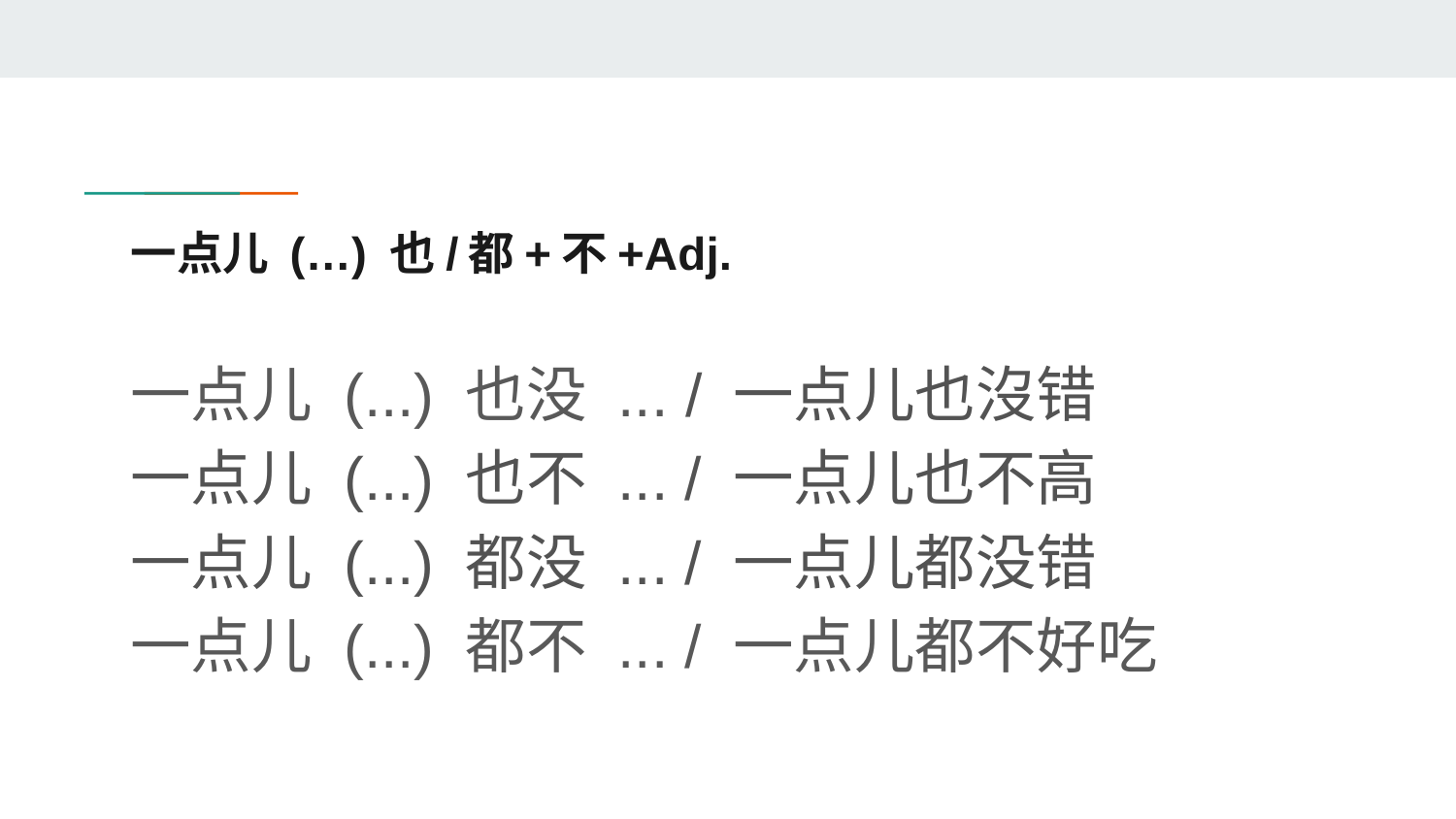

# 一点儿 (…) 也/都+不+Adj.

一点儿 (...) 也没 ... / 一点儿也沒错
一点儿 (...) 也不 ... / 一点儿也不高
一点儿 (...) 都没 ... / 一点儿都没错
一点儿 (...) 都不 ... / 一点儿都不好吃